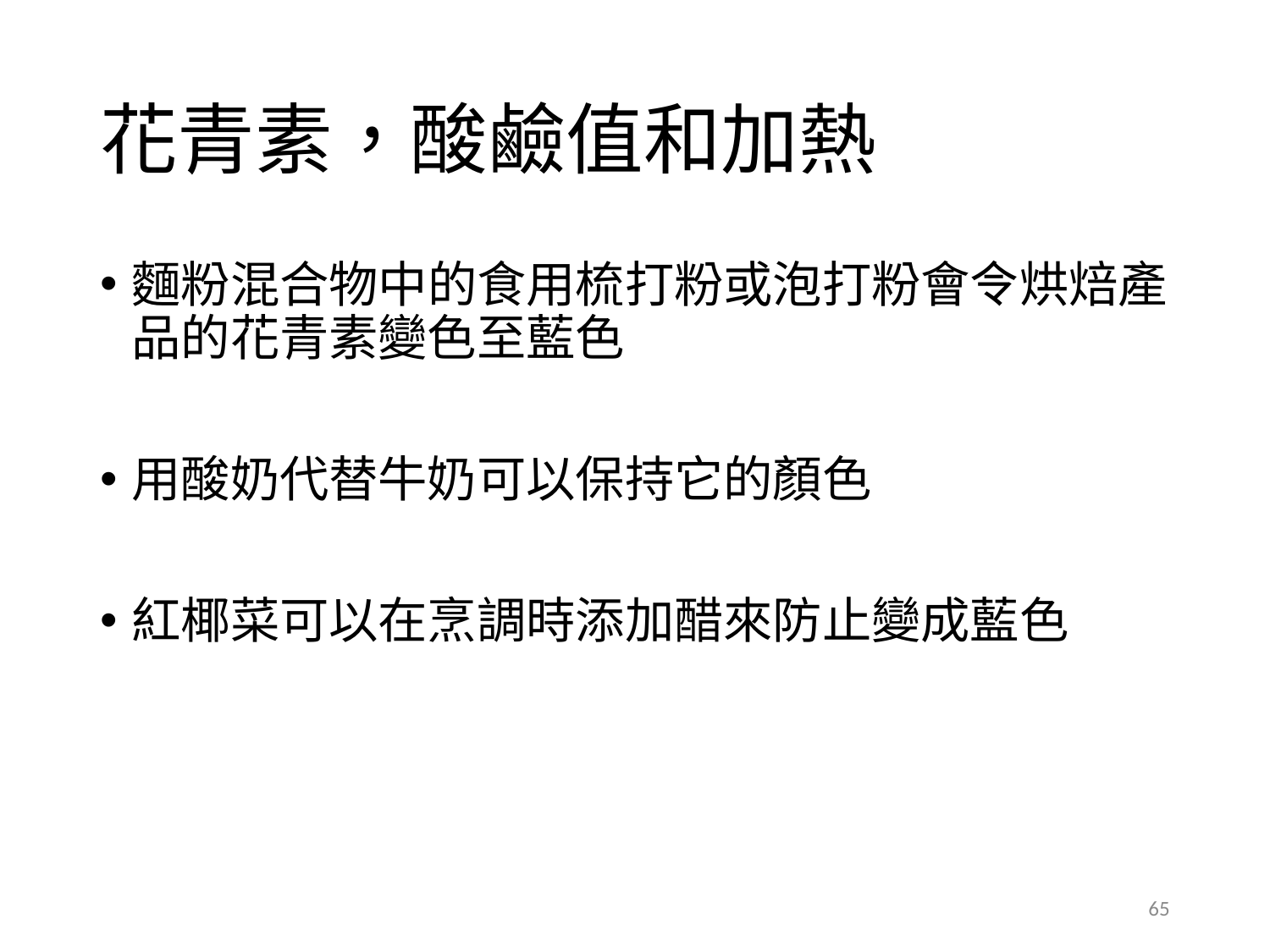

# 花青素，酸鹼值和加熱
麵粉混合物中的食用梳打粉或泡打粉會令烘焙產品的花青素變色至藍色

用酸奶代替牛奶可以保持它的顏色

紅椰菜可以在烹調時添加醋來防止變成藍色
65